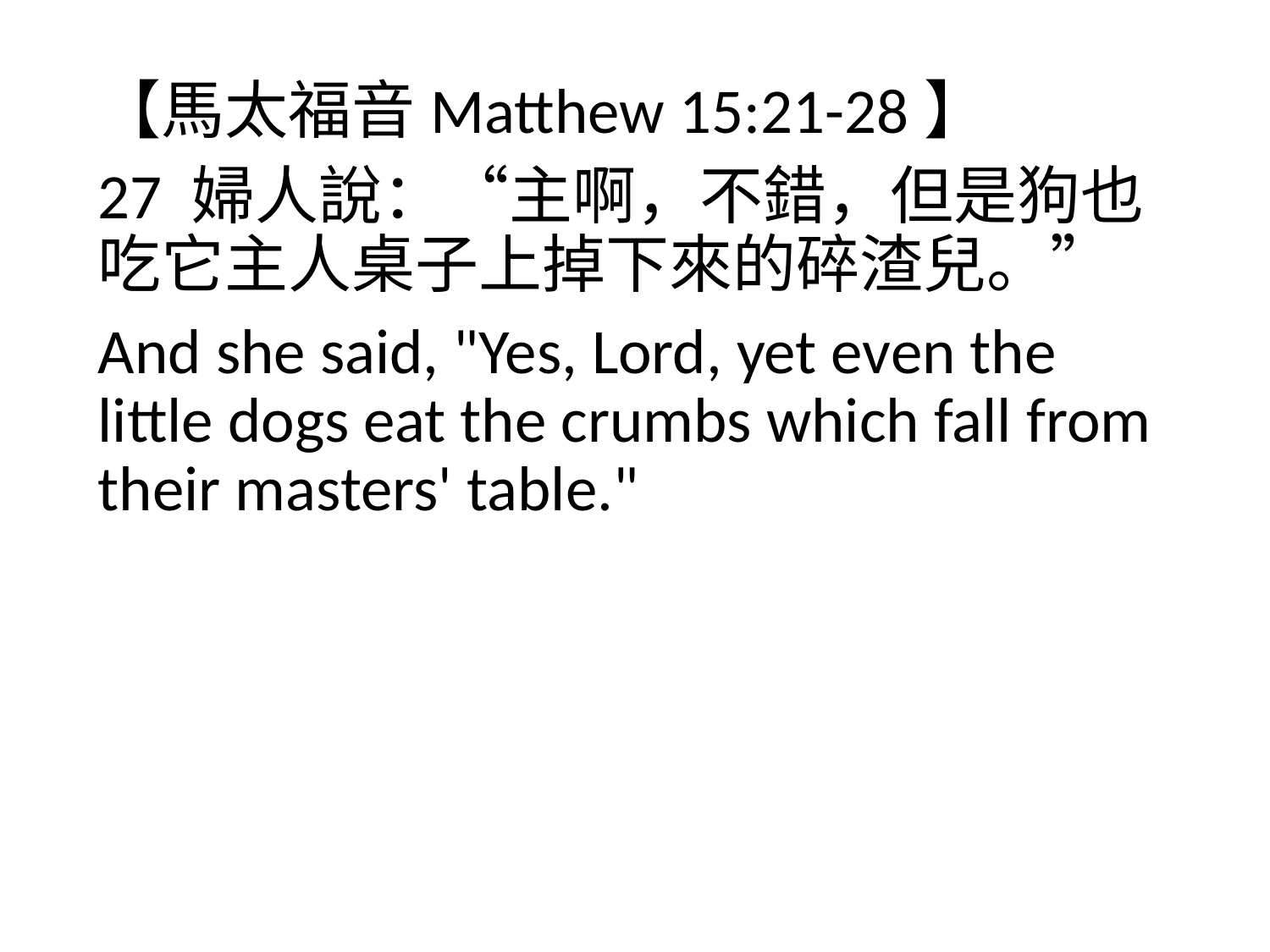

【馬太福音Matthew 15:21-28】
27 婦人說：“主啊，不錯，但是狗也吃它主人桌子上掉下來的碎渣兒。”
And she said, "Yes, Lord, yet even the little dogs eat the crumbs which fall from their masters' table."